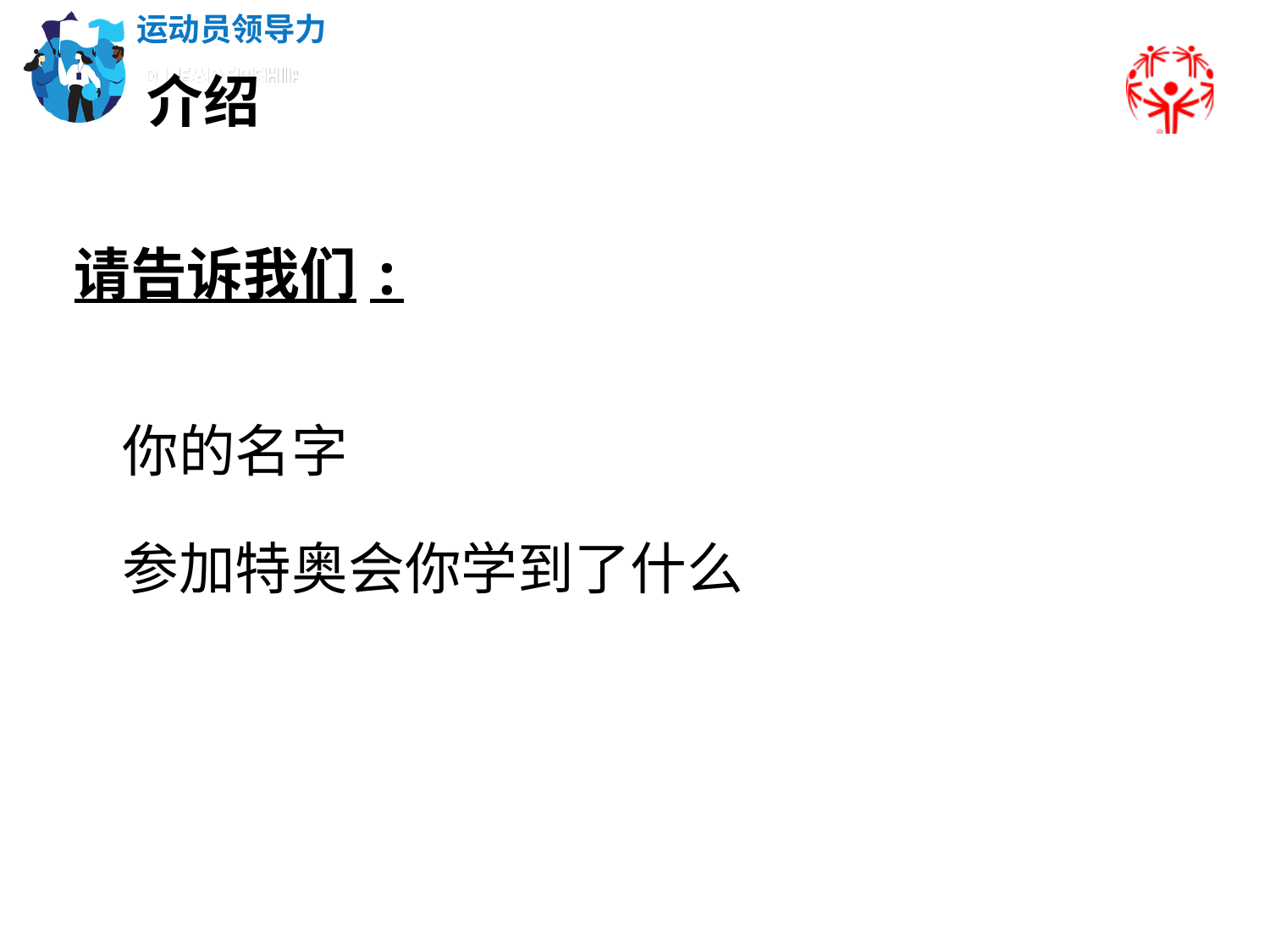

运动员领导力
LIDERAZGO DE ATLETAS
介绍
请告诉我们:

你的名字
参加特奥会你学到了什么